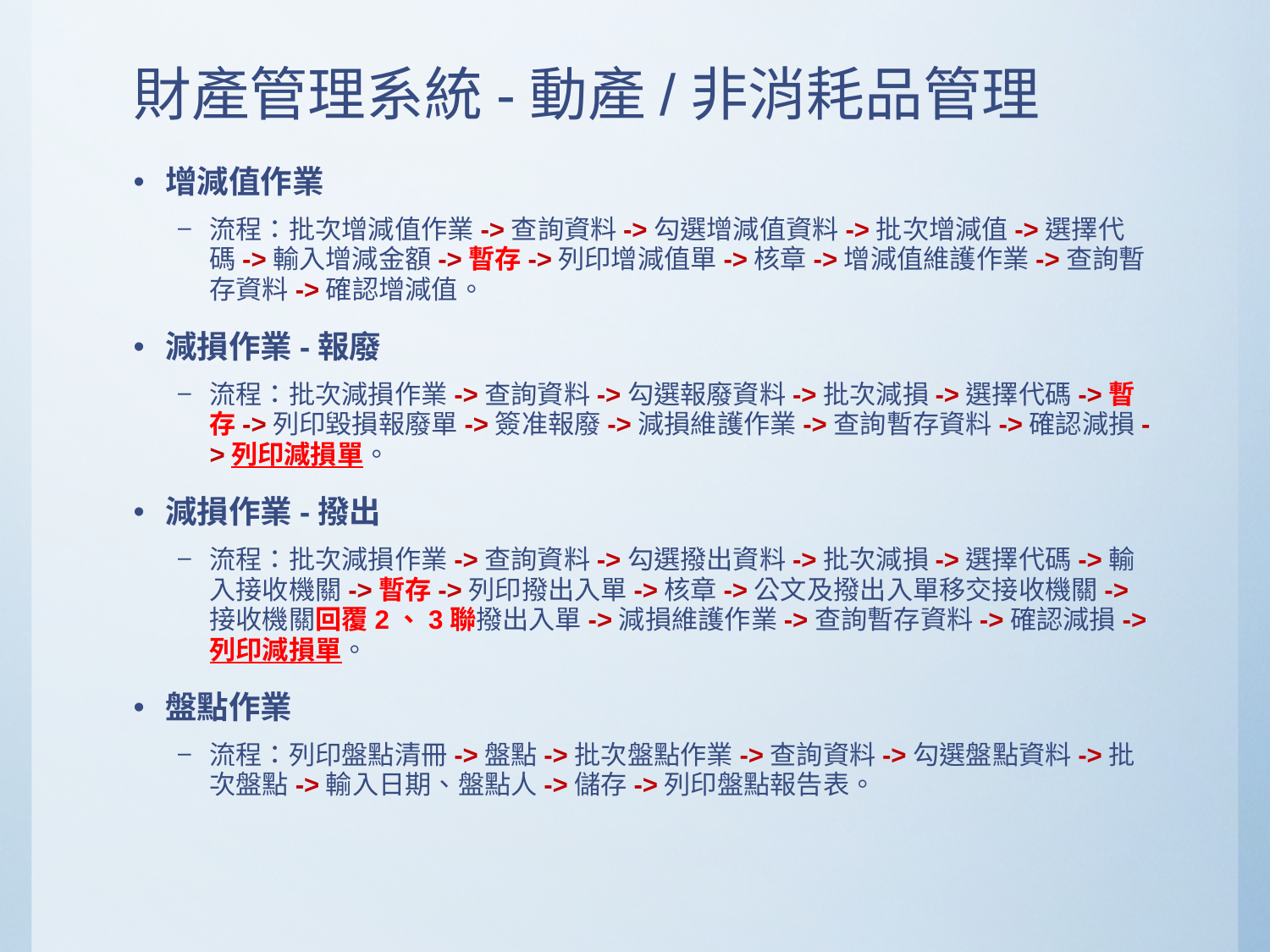

# 財產管理系統-動產/非消耗品管理
增減值作業
流程：批次增減值作業->查詢資料->勾選增減值資料->批次增減值->選擇代碼->輸入增減金額->暫存->列印增減值單->核章->增減值維護作業->查詢暫存資料->確認增減值。
減損作業-報廢
流程：批次減損作業->查詢資料->勾選報廢資料->批次減損->選擇代碼->暫存->列印毀損報廢單->簽准報廢->減損維護作業->查詢暫存資料->確認減損->列印減損單。
減損作業-撥出
流程：批次減損作業->查詢資料->勾選撥出資料->批次減損->選擇代碼->輸入接收機關->暫存->列印撥出入單->核章->公文及撥出入單移交接收機關->接收機關回覆2、3聯撥出入單->減損維護作業->查詢暫存資料->確認減損->列印減損單。
盤點作業
流程：列印盤點清冊->盤點->批次盤點作業->查詢資料->勾選盤點資料->批次盤點->輸入日期、盤點人->儲存->列印盤點報告表。